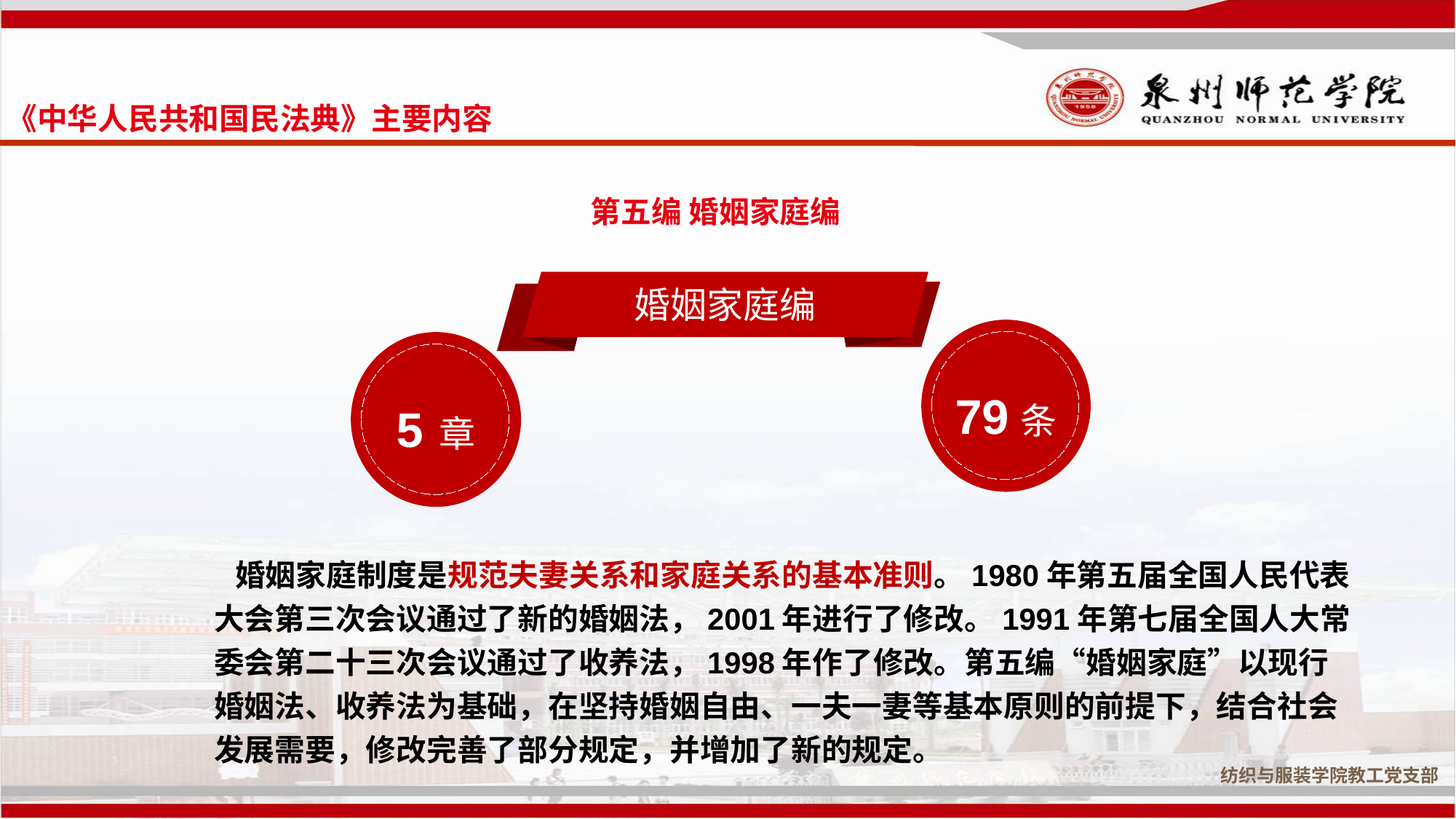

《中华人民共和国民法典》主要内容
第五编 婚姻家庭编

婚姻家庭编

79条

5章
  婚姻家庭制度是规范夫妻关系和家庭关系的基本准则。1980年第五届全国人民代表大会第三次会议通过了新的婚姻法，2001年进行了修改。1991年第七届全国人大常委会第二十三次会议通过了收养法，1998年作了修改。第五编“婚姻家庭”以现行婚姻法、收养法为基础，在坚持婚姻自由、一夫一妻等基本原则的前提下，结合社会发展需要，修改完善了部分规定，并增加了新的规定。
纺织与服装学院教工党支部